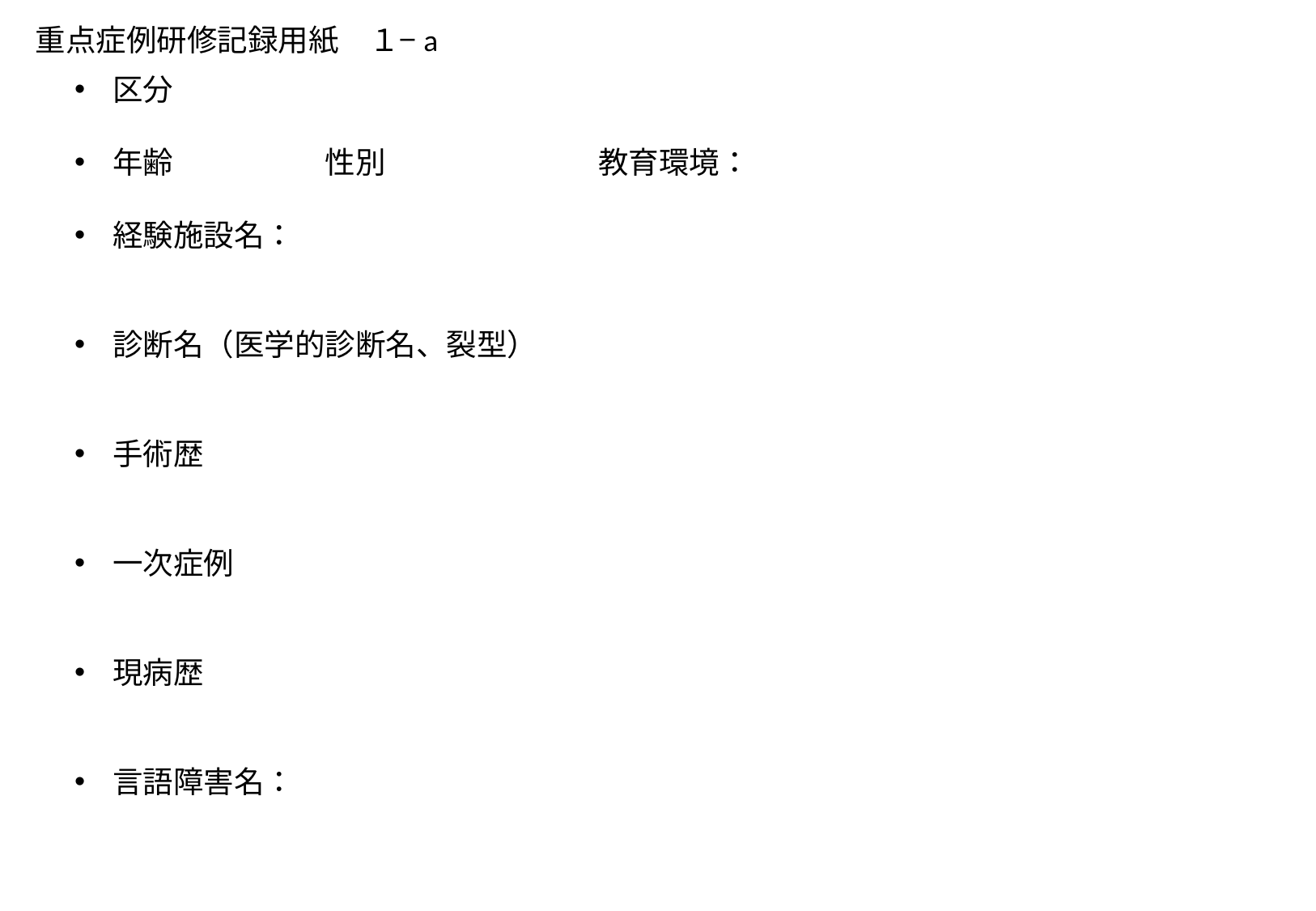

重点症例研修記録用紙　１−a

区分

年齢　　　　　性別　　　　　　　教育環境：

経験施設名：

診断名（医学的診断名、裂型）

手術歴

一次症例

現病歴

言語障害名：